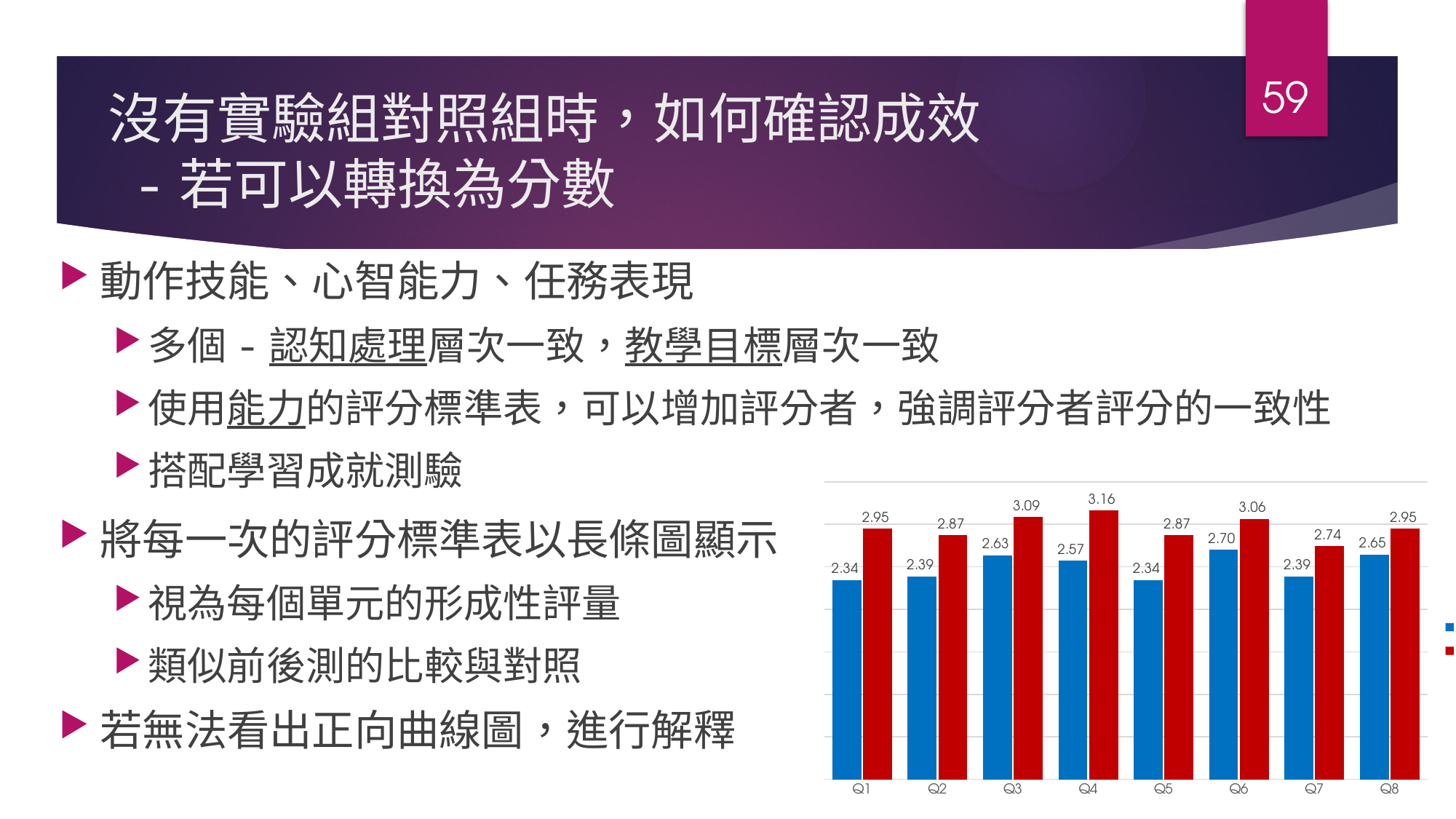

59
# 沒有實驗組對照組時，如何確認成效 -若可以轉換為分數
動作技能、心智能力、任務表現
多個-認知處理層次一致，教學目標層次一致
使用能力的評分標準表，可以增加評分者，強調評分者評分的一致性
搭配學習成就測驗

### Chart

| Category | 最初 | 最終 |
|---|---|---|
| Q1 | 2.344086021505377 | 2.95 |
| Q2 | 2.387096774193549 | 2.870967741935484 |
| Q3 | 2.6344086021505375 | 3.0860215053763436 |
| Q4 | 2.569892473118279 | 3.1612903225806455 |
| Q5 | 2.344086021505376 | 2.870967741935484 |
| Q6 | 2.698924731182796 | 3.0645161290322585 |
| Q7 | 2.3870967741935485 | 2.7419354838709675 |
| Q8 | 2.645161290322581 | 2.946236559139785 |
將每一次的評分標準表以長條圖顯示
視為每個單元的形成性評量
類似前後測的比較與對照
若無法看出正向曲線圖，進行解釋